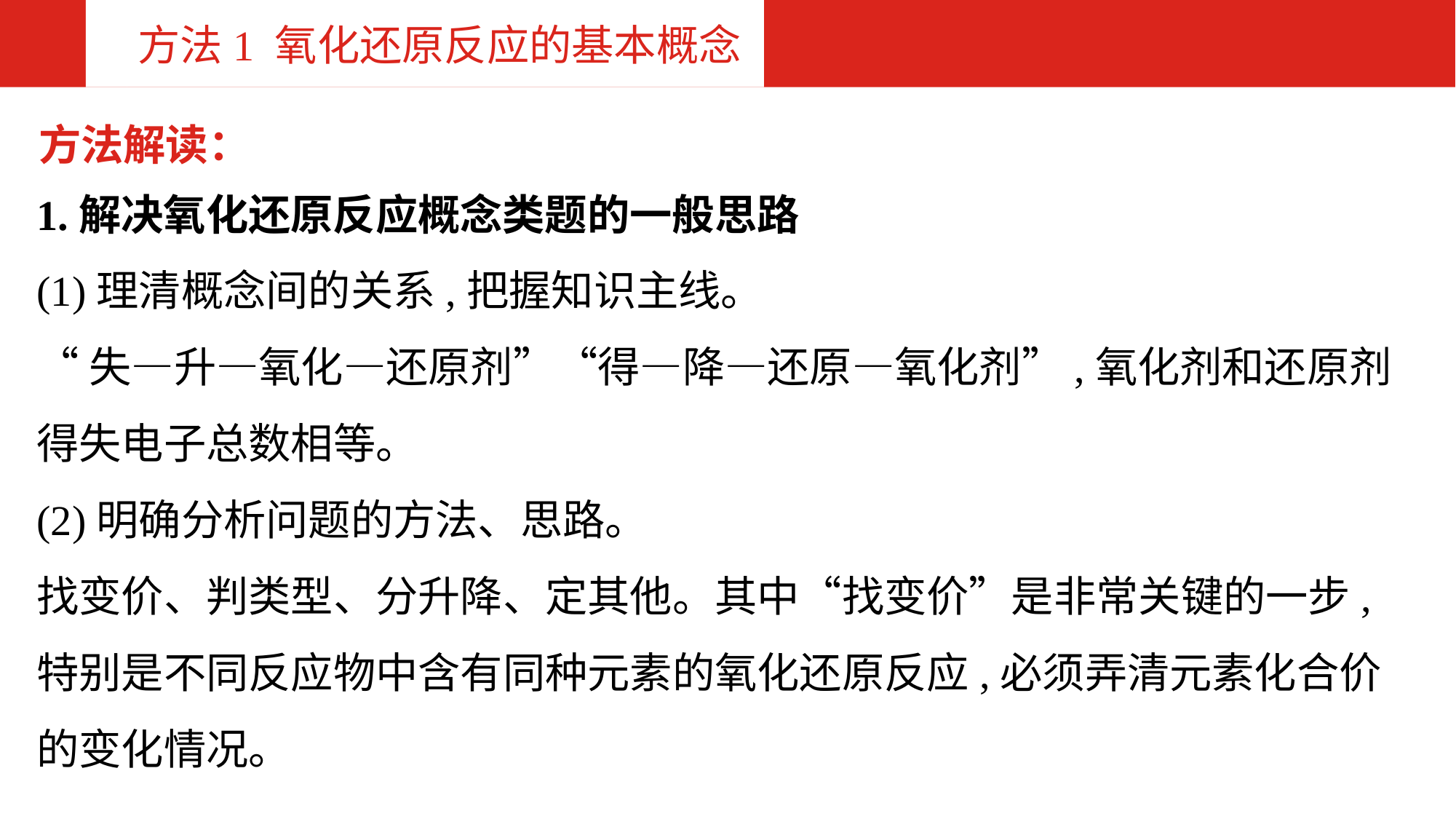

方法1 氧化还原反应的基本概念

方法解读：
1.解决氧化还原反应概念类题的一般思路
(1)理清概念间的关系,把握知识主线。
“失—升—氧化—还原剂”“得—降—还原—氧化剂”,氧化剂和还原剂得失电子总数相等。
(2)明确分析问题的方法、思路。
找变价、判类型、分升降、定其他。其中“找变价”是非常关键的一步,特别是不同反应物中含有同种元素的氧化还原反应,必须弄清元素化合价的变化情况。